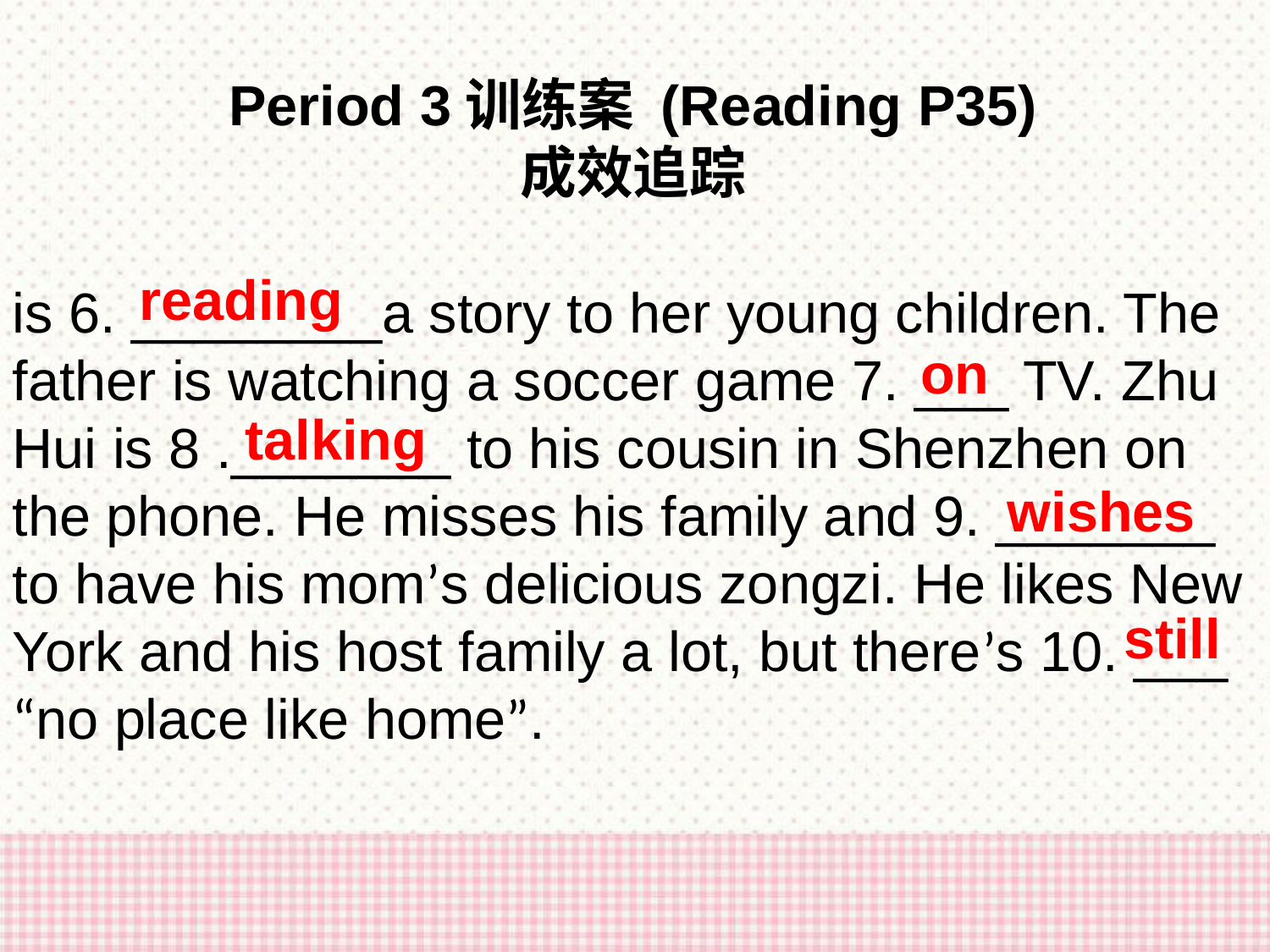

Period 3训练案 (Reading P35)
成效追踪
reading
is 6. ________a story to her young children. The father is watching a soccer game 7. ___ TV. Zhu Hui is 8 ._______ to his cousin in Shenzhen on the phone. He misses his family and 9. _______ to have his mom’s delicious zongzi. He likes New York and his host family a lot, but there’s 10. ___ “no place like home”.
on
talking
wishes
still